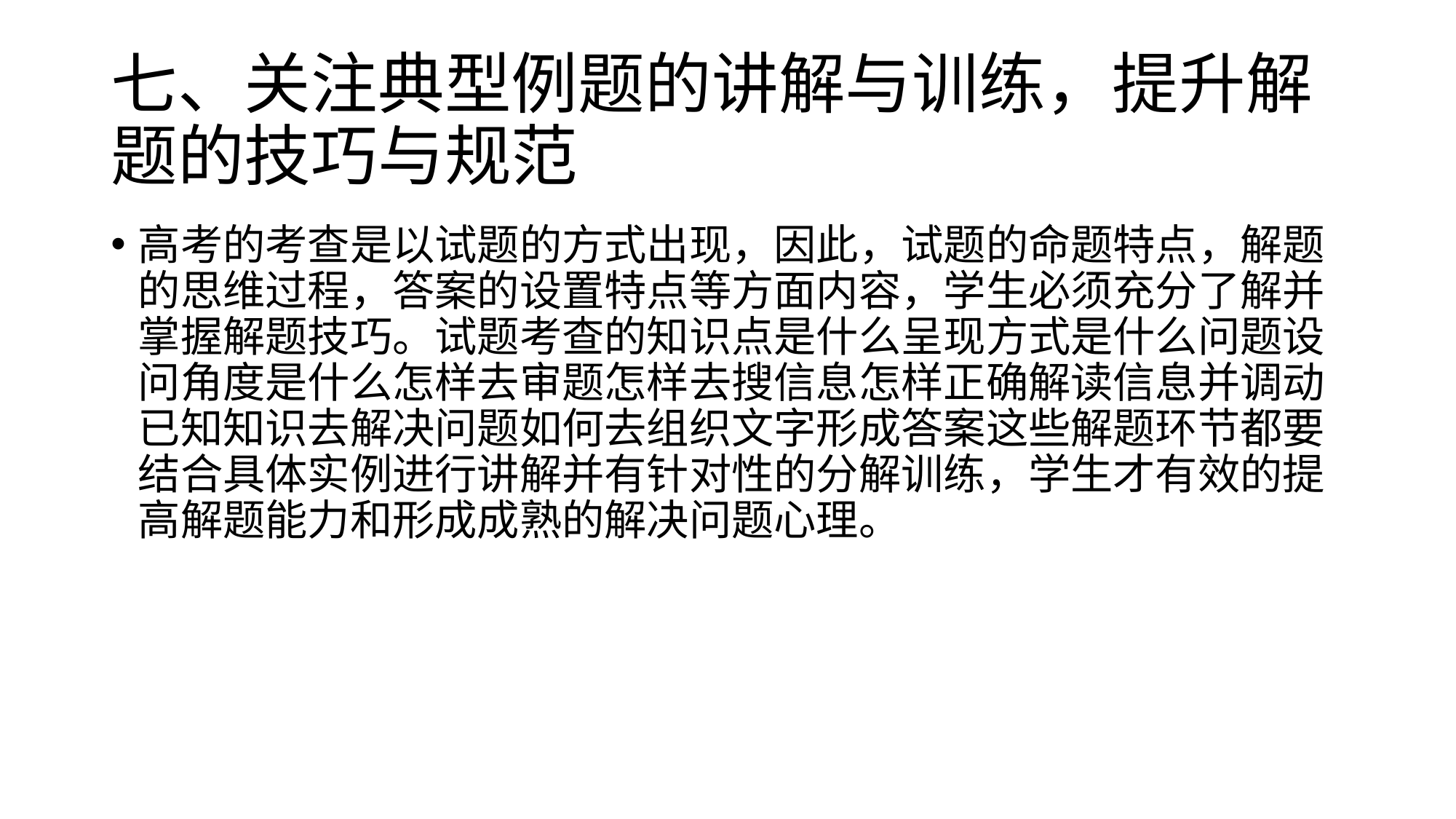

# 七、关注典型例题的讲解与训练，提升解题的技巧与规范
高考的考查是以试题的方式出现，因此，试题的命题特点，解题的思维过程，答案的设置特点等方面内容，学生必须充分了解并掌握解题技巧。试题考查的知识点是什么呈现方式是什么问题设问角度是什么怎样去审题怎样去搜信息怎样正确解读信息并调动已知知识去解决问题如何去组织文字形成答案这些解题环节都要结合具体实例进行讲解并有针对性的分解训练，学生才有效的提高解题能力和形成成熟的解决问题心理。